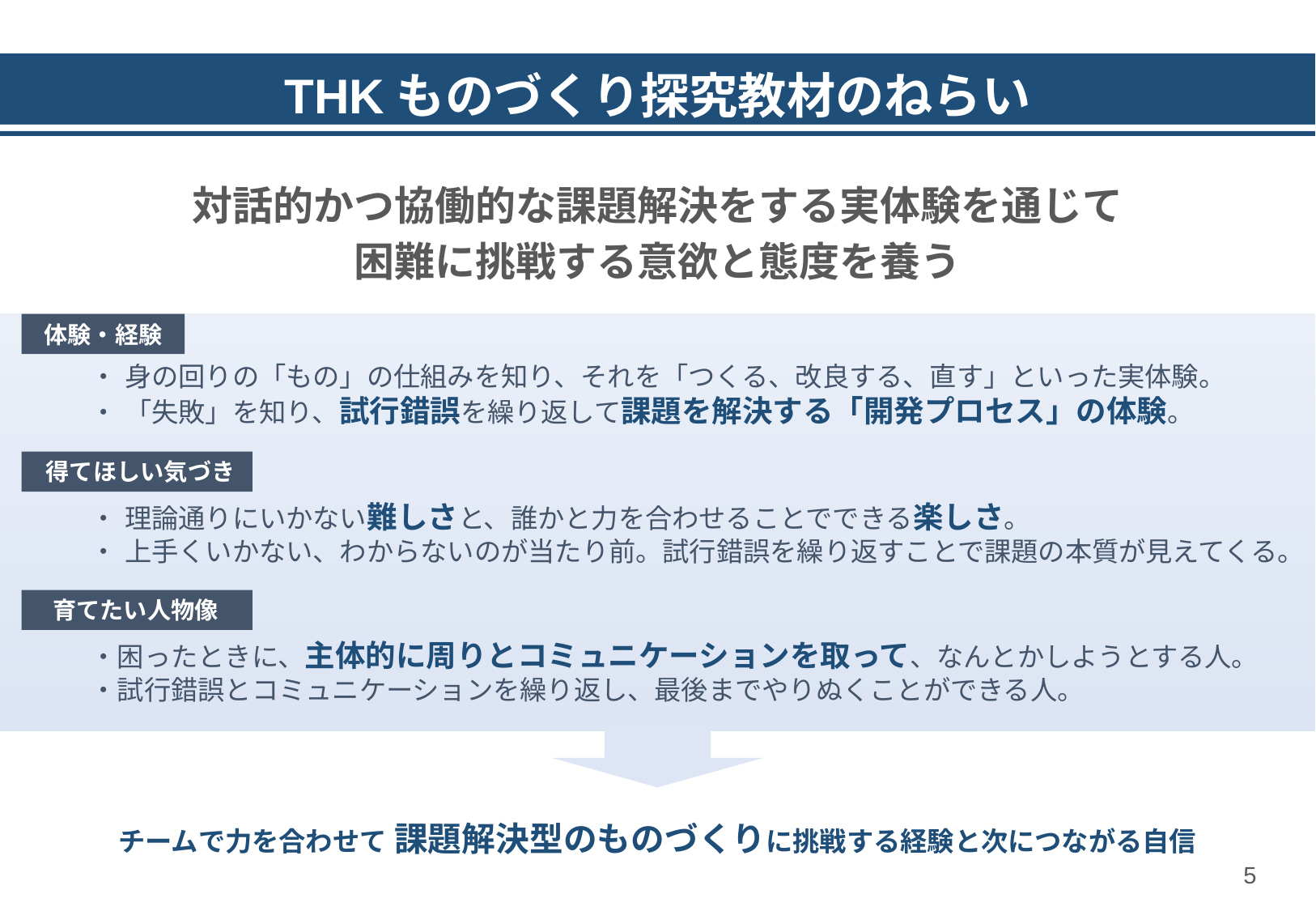

THKものづくり探究教材のねらい

対話的かつ協働的な課題解決をする実体験を通じて
困難に挑戦する意欲と態度を養う

体験・経験
・ 身の回りの「もの」の仕組みを知り、それを「つくる、改良する、直す」といった実体験。
・ 「失敗」を知り、試行錯誤を繰り返して課題を解決する「開発プロセス」の体験。
得てほしい気づき

・ 理論通りにいかない難しさと、誰かと力を合わせることでできる楽しさ。
・ 上手くいかない、わからないのが当たり前。試行錯誤を繰り返すことで課題の本質が見えてくる。
育てたい人物像

・困ったときに、主体的に周りとコミュニケーションを取って、なんとかしようとする人。
・試行錯誤とコミュニケーションを繰り返し、最後までやりぬくことができる人。

チームで力を合わせて 課題解決型のものづくりに挑戦する経験と次につながる自信